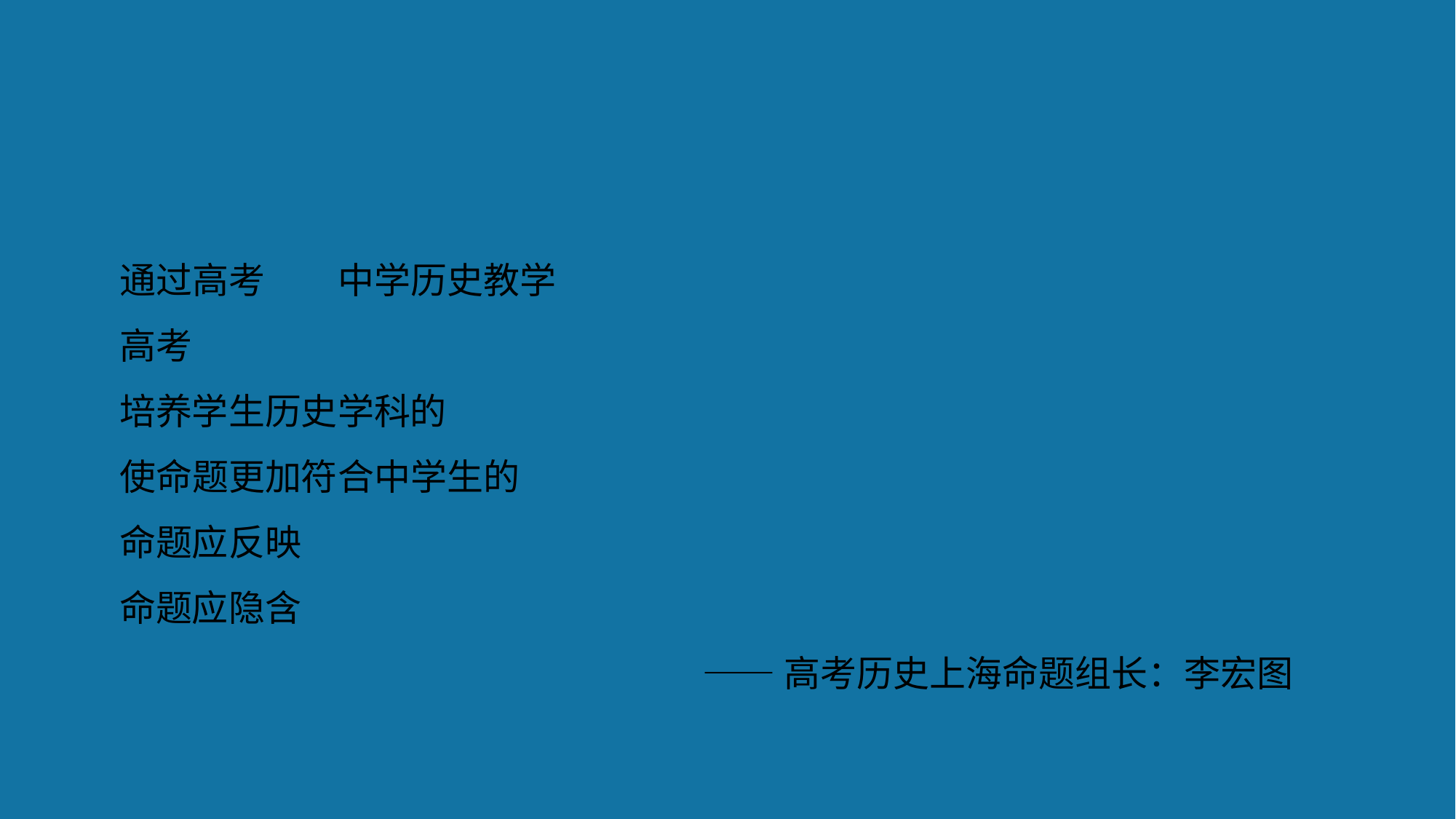

一群可敬的理想主义者
六大原则：
通过高考引导中学历史教学
高考不需要死记硬背
培养学生历史学科的能力
使命题更加符合中学生的认知特点
命题应反映学术前沿
命题应隐含基本价值观
——高考历史上海命题组长：李宏图